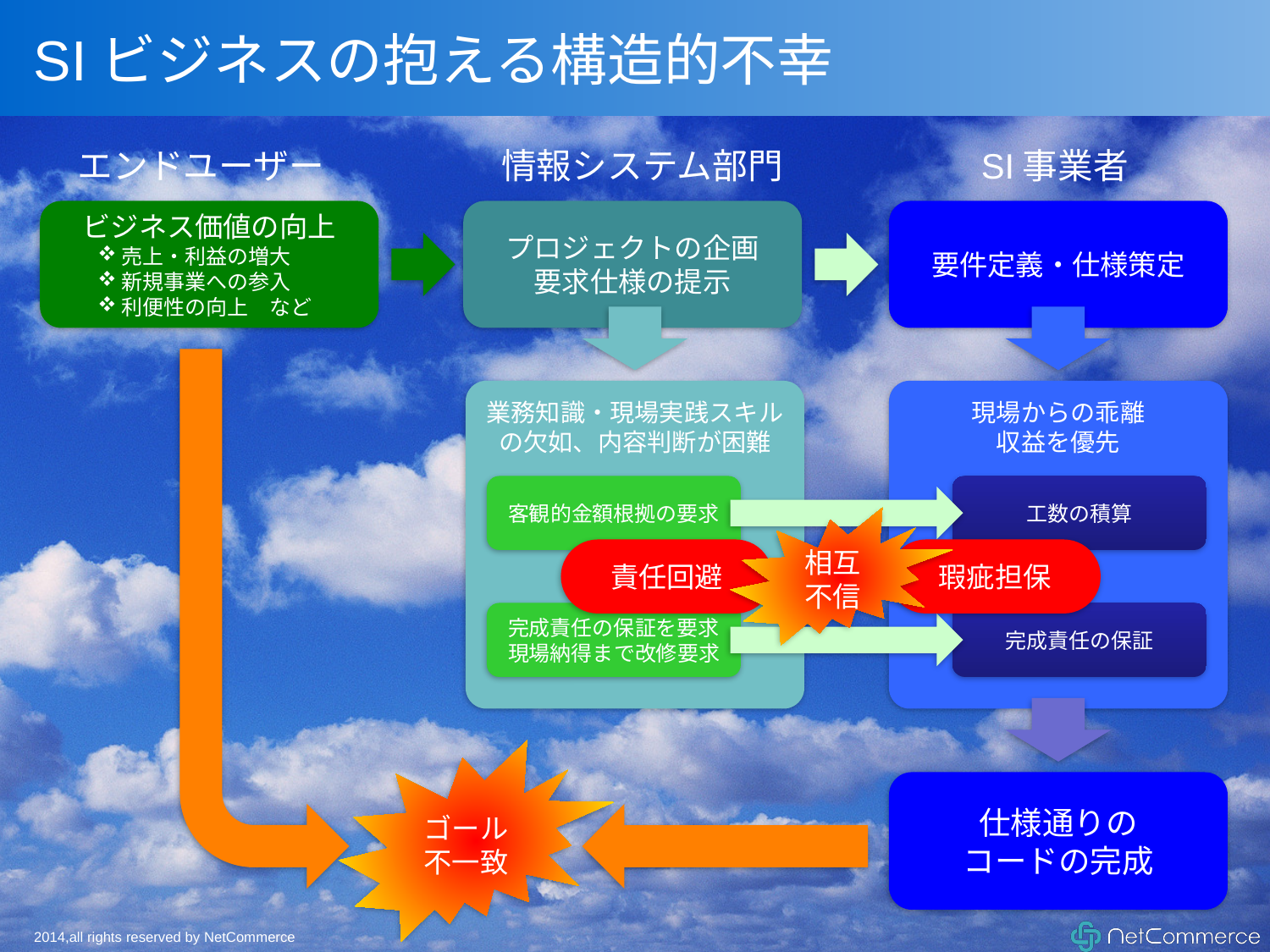

# SIビジネスの抱える構造的不幸
エンドユーザー
情報システム部門
SI事業者
ビジネス価値の向上
売上・利益の増大
新規事業への参入
利便性の向上　など
プロジェクトの企画
要求仕様の提示

要件定義・仕様策定

業務知識・現場実践スキル
の欠如、内容判断が困難

現場からの乖離
収益を優先

客観的金額根拠の要求
工数の積算

完成責任の保証を要求
現場納得まで改修要求
完成責任の保証

ゴール
不一致

相互
不信
責任回避
瑕疵担保

仕様通りの
コードの完成